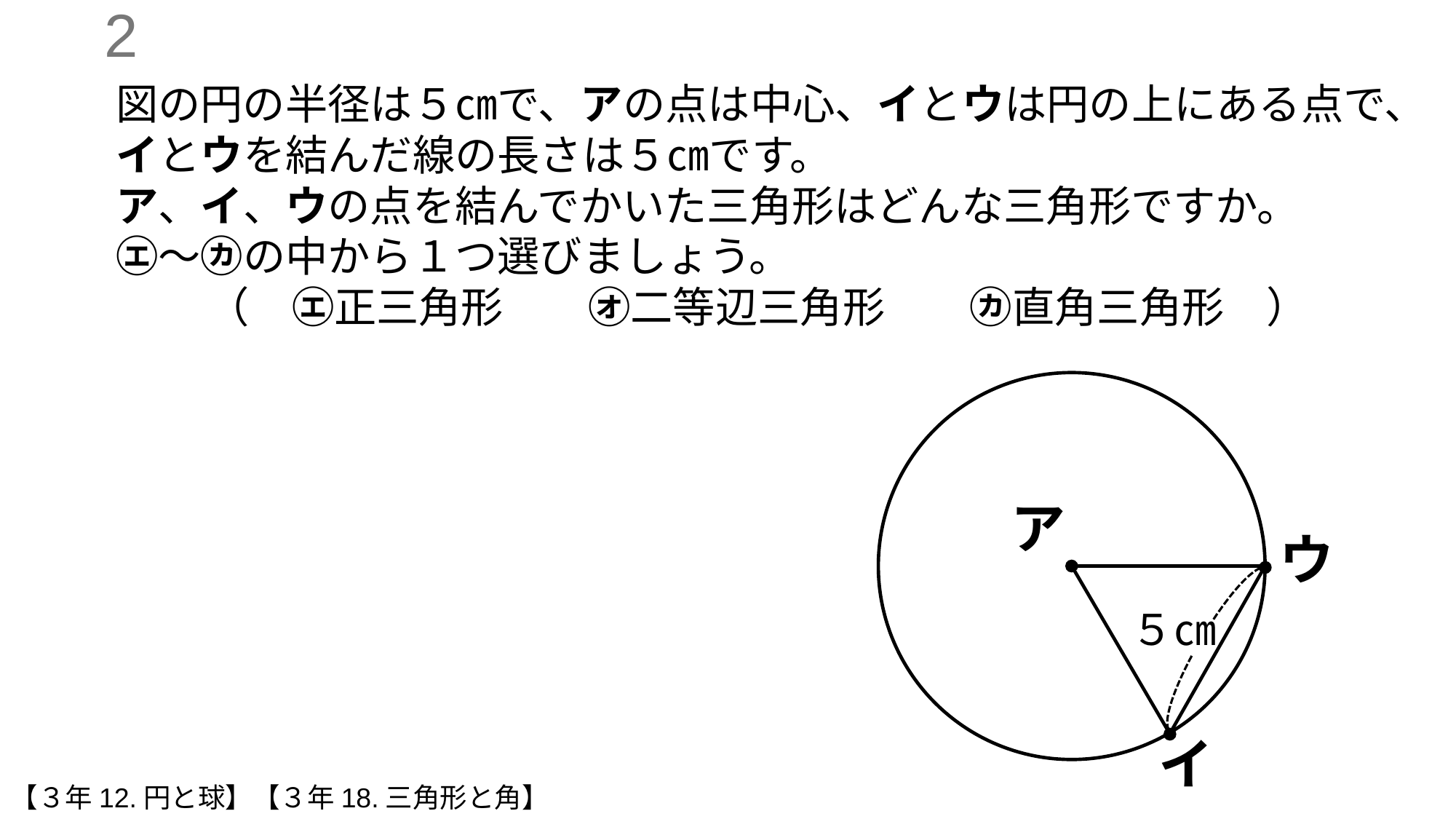

2
図の円の半径は５㎝で、アの点は中心、イとウは円の上にある点で、イとウを結んだ線の長さは５㎝です。
ア、イ、ウの点を結んでかいた三角形はどんな三角形ですか。
㋓～㋕の中から１つ選びましょう。
（　㋓正三角形　　㋔二等辺三角形　　㋕直角三角形　）

ア
ウ

５㎝

イ

【３年12.円と球】【３年18.三角形と角】